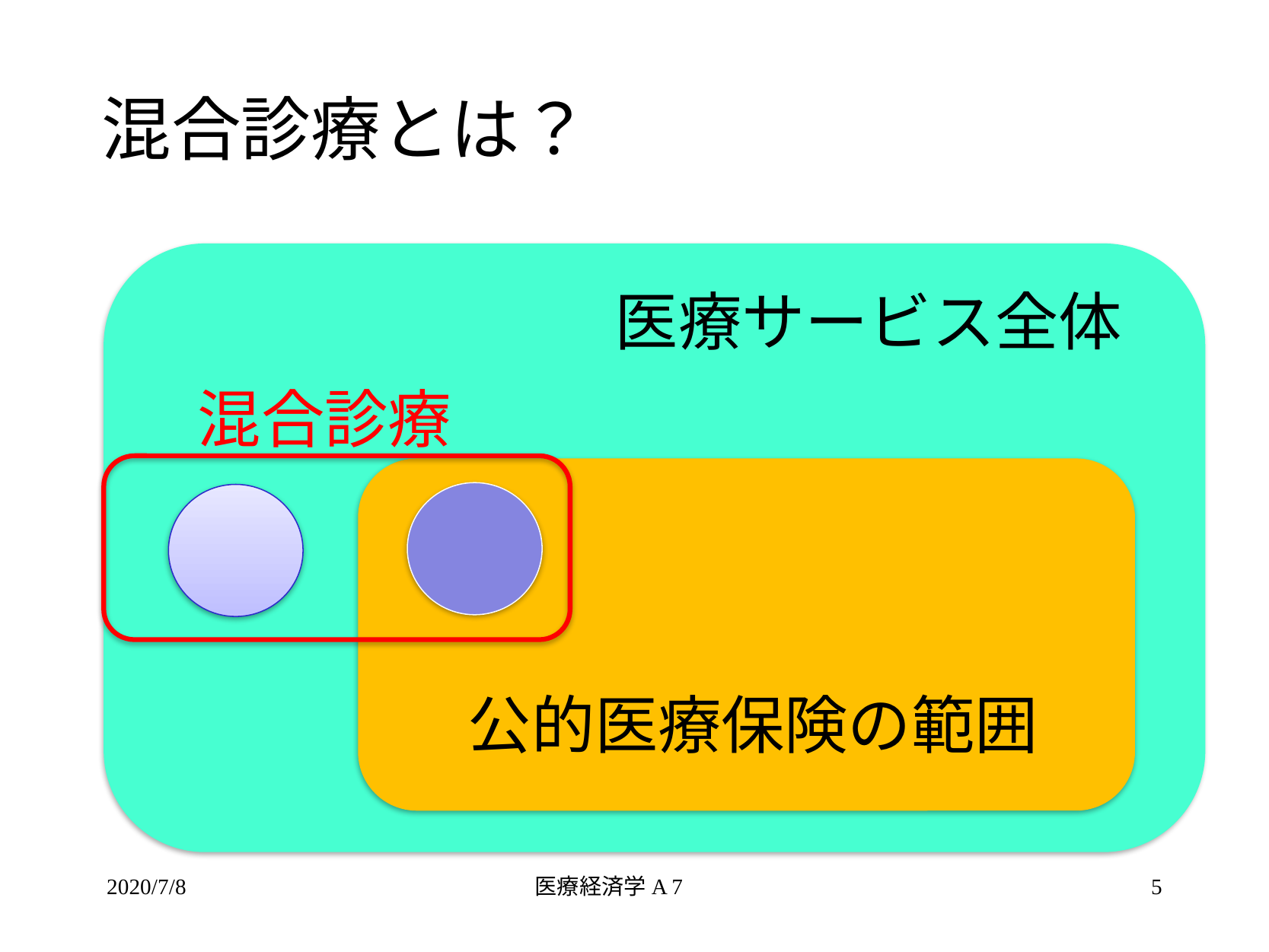

# 混合診療とは？

医療サービス全体
混合診療

公的医療保険の範囲
2020/7/8
医療経済学A 7
5